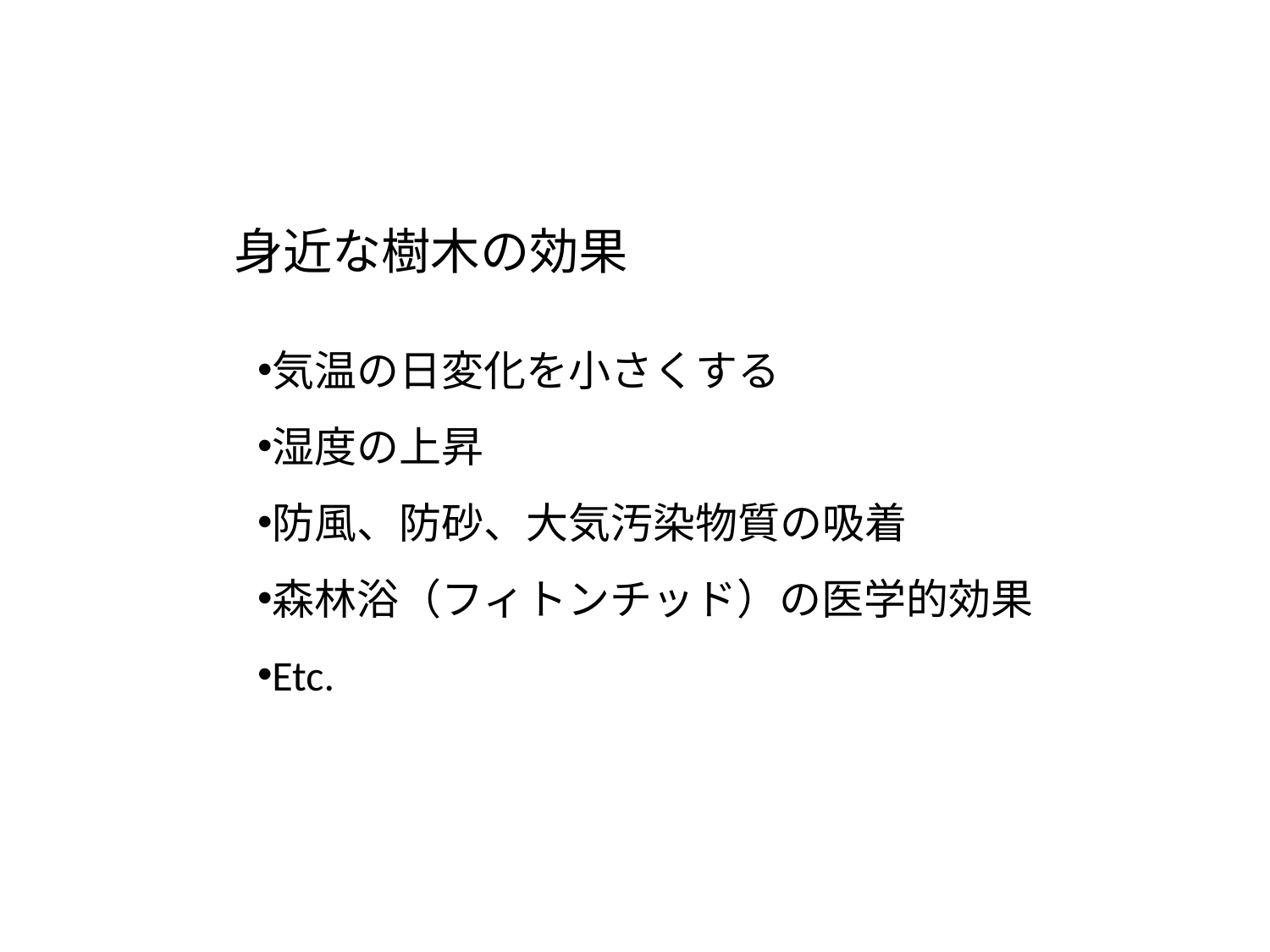

身近な樹木の効果
気温の日変化を小さくする
湿度の上昇
防風、防砂、大気汚染物質の吸着
森林浴（フィトンチッド）の医学的効果
Etc.